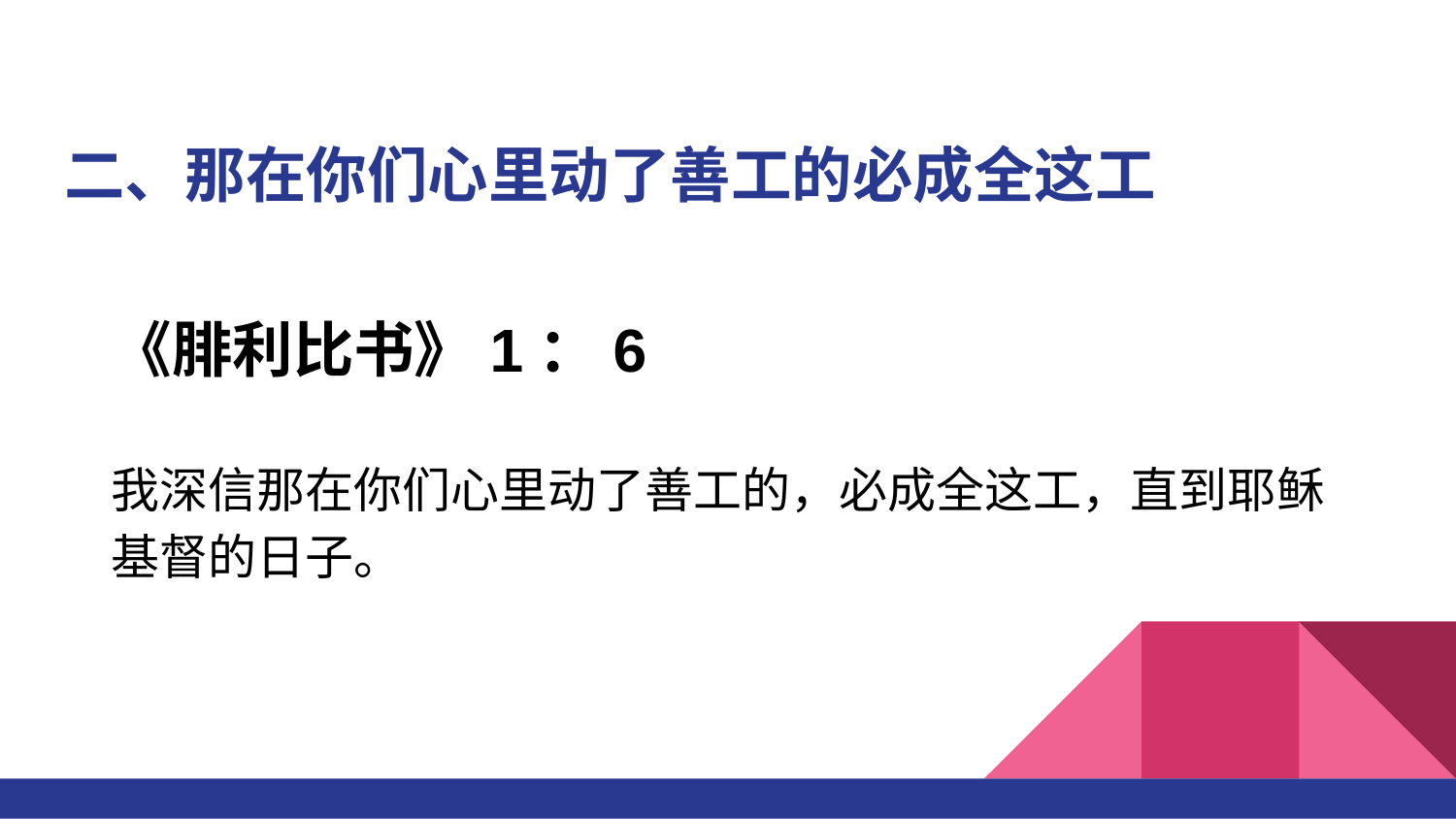

# 二、那在你们心里动了善工的必成全这工
《腓利比书》1：6

我深信那在你们心里动了善工的，必成全这工，直到耶稣基督的日子。